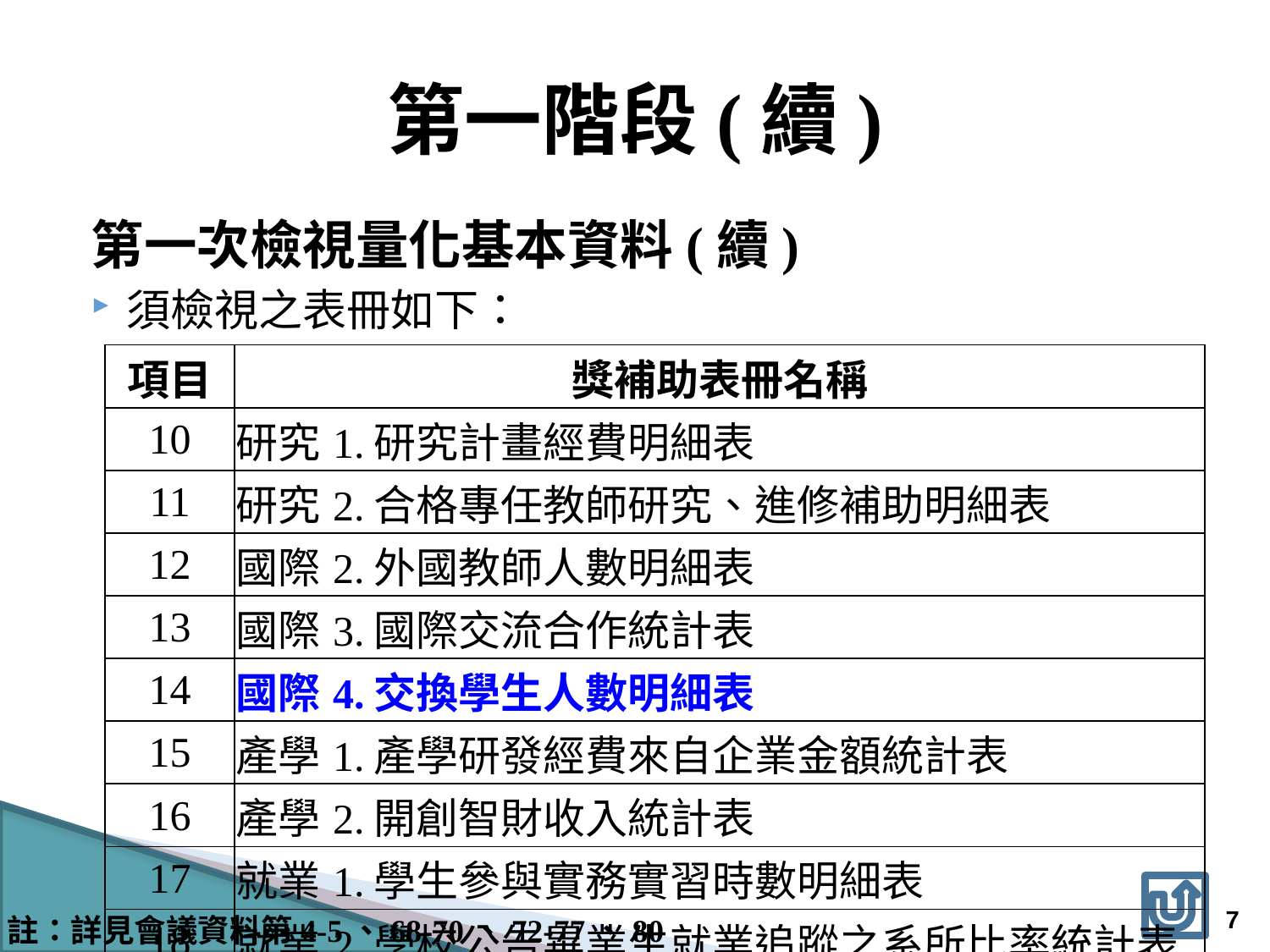

# 第一階段(續)
第一次檢視量化基本資料(續)
須檢視之表冊如下：

| 項目 | 獎補助表冊名稱 |
| --- | --- |
| 10 | 研究1.研究計畫經費明細表 |
| 11 | 研究2.合格專任教師研究、進修補助明細表 |
| 12 | 國際2.外國教師人數明細表 |
| 13 | 國際3.國際交流合作統計表 |
| 14 | 國際4.交換學生人數明細表 |
| 15 | 產學1.產學研發經費來自企業金額統計表 |
| 16 | 產學2.開創智財收入統計表 |
| 17 | 就業1.學生參與實務實習時數明細表 |
| 18 | 就業2.學校公告畢業生就業追蹤之系所比率統計表 |

7
註：詳見會議資料第4-5、68-70、72-77、80頁